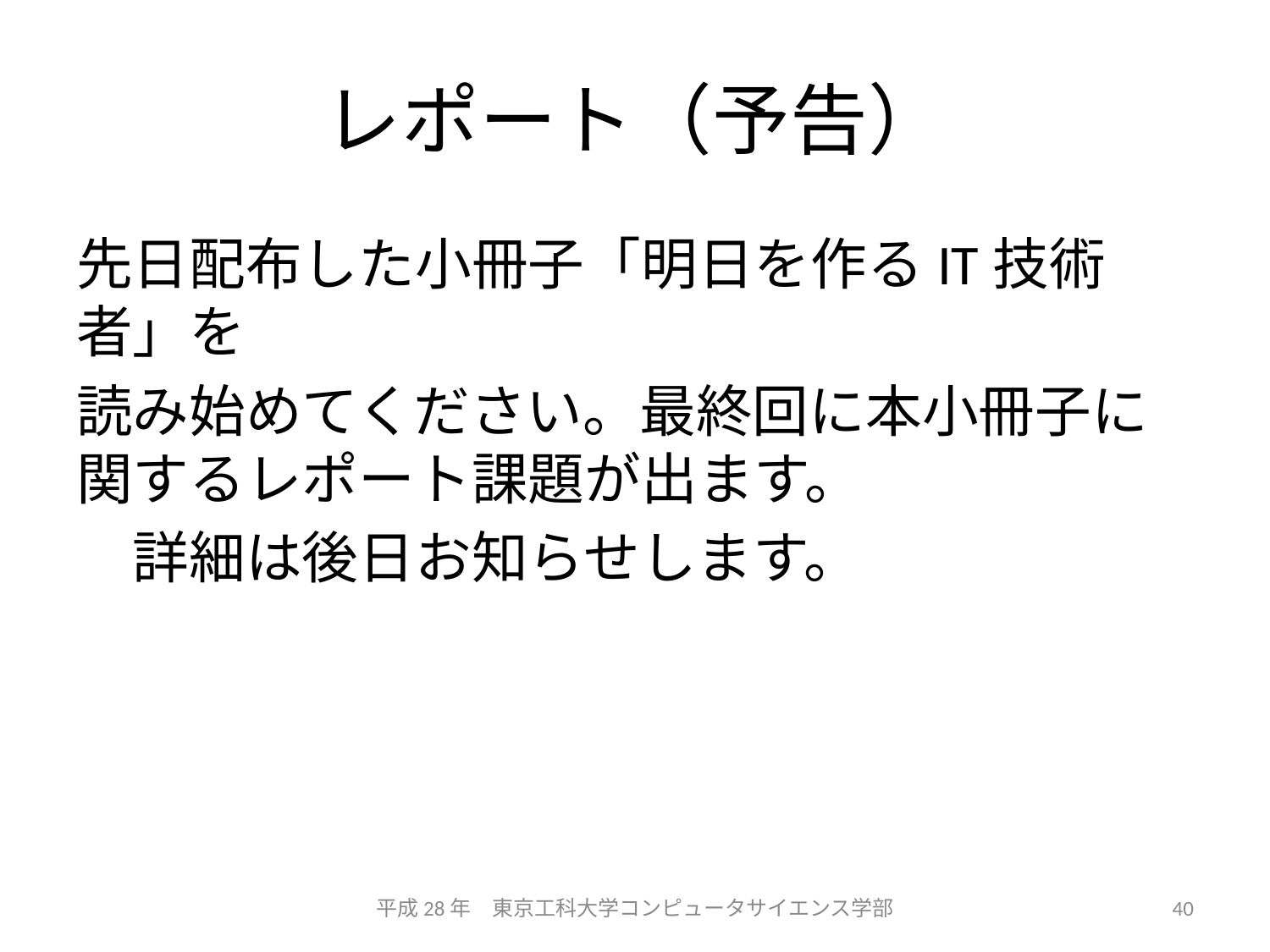

# レポート（予告）
先日配布した小冊子「明日を作るIT技術者」を
読み始めてください。最終回に本小冊子に関するレポート課題が出ます。
　詳細は後日お知らせします。
平成28年　東京工科大学コンピュータサイエンス学部
40